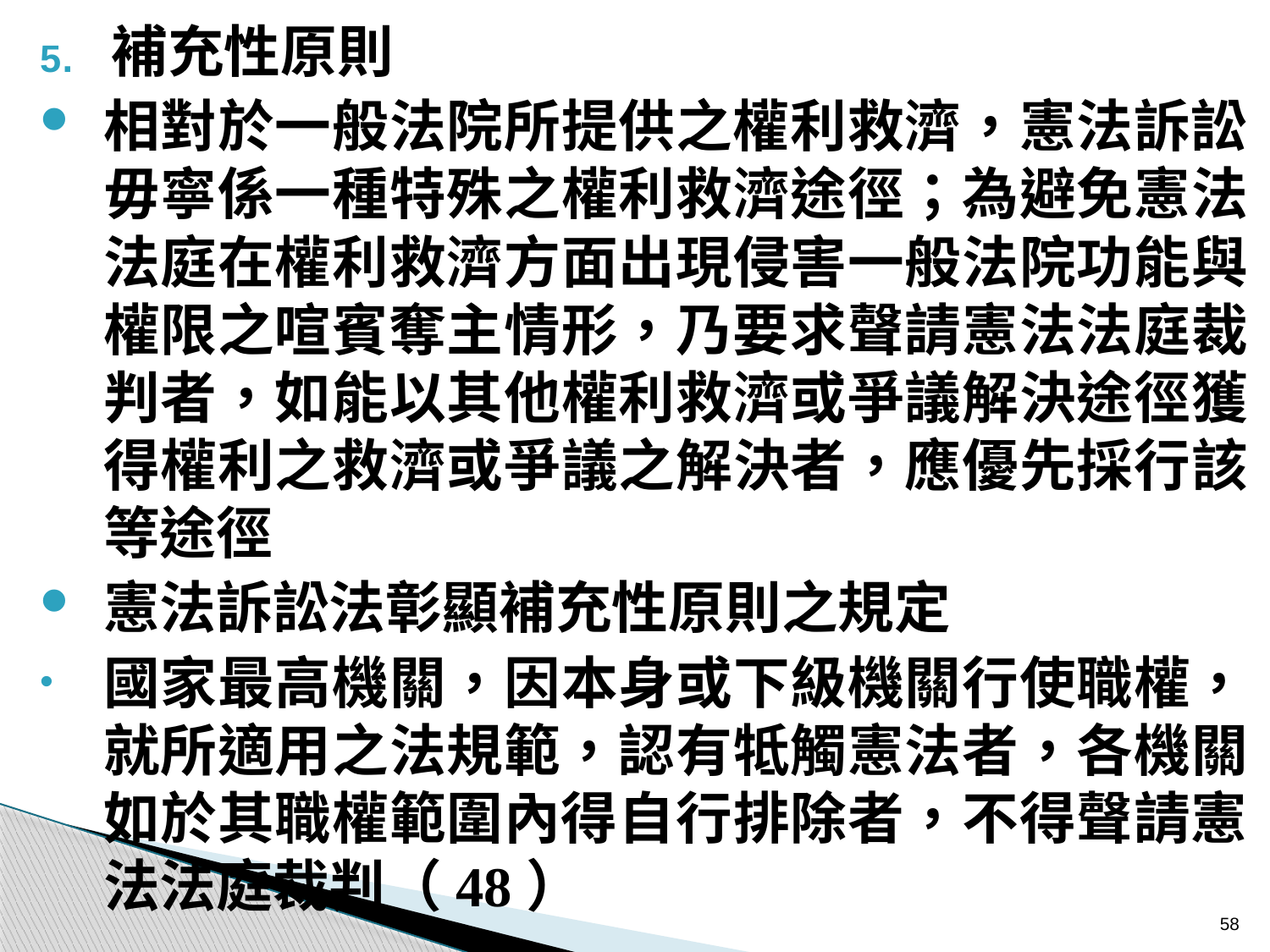

補充性原則
相對於一般法院所提供之權利救濟，憲法訴訟毋寧係一種特殊之權利救濟途徑；為避免憲法法庭在權利救濟方面出現侵害一般法院功能與權限之喧賓奪主情形，乃要求聲請憲法法庭裁判者，如能以其他權利救濟或爭議解決途徑獲得權利之救濟或爭議之解決者，應優先採行該等途徑
憲法訴訟法彰顯補充性原則之規定
國家最高機關，因本身或下級機關行使職權，就所適用之法規範，認有牴觸憲法者，各機關如於其職權範圍內得自行排除者，不得聲請憲法法庭裁判（48）
58